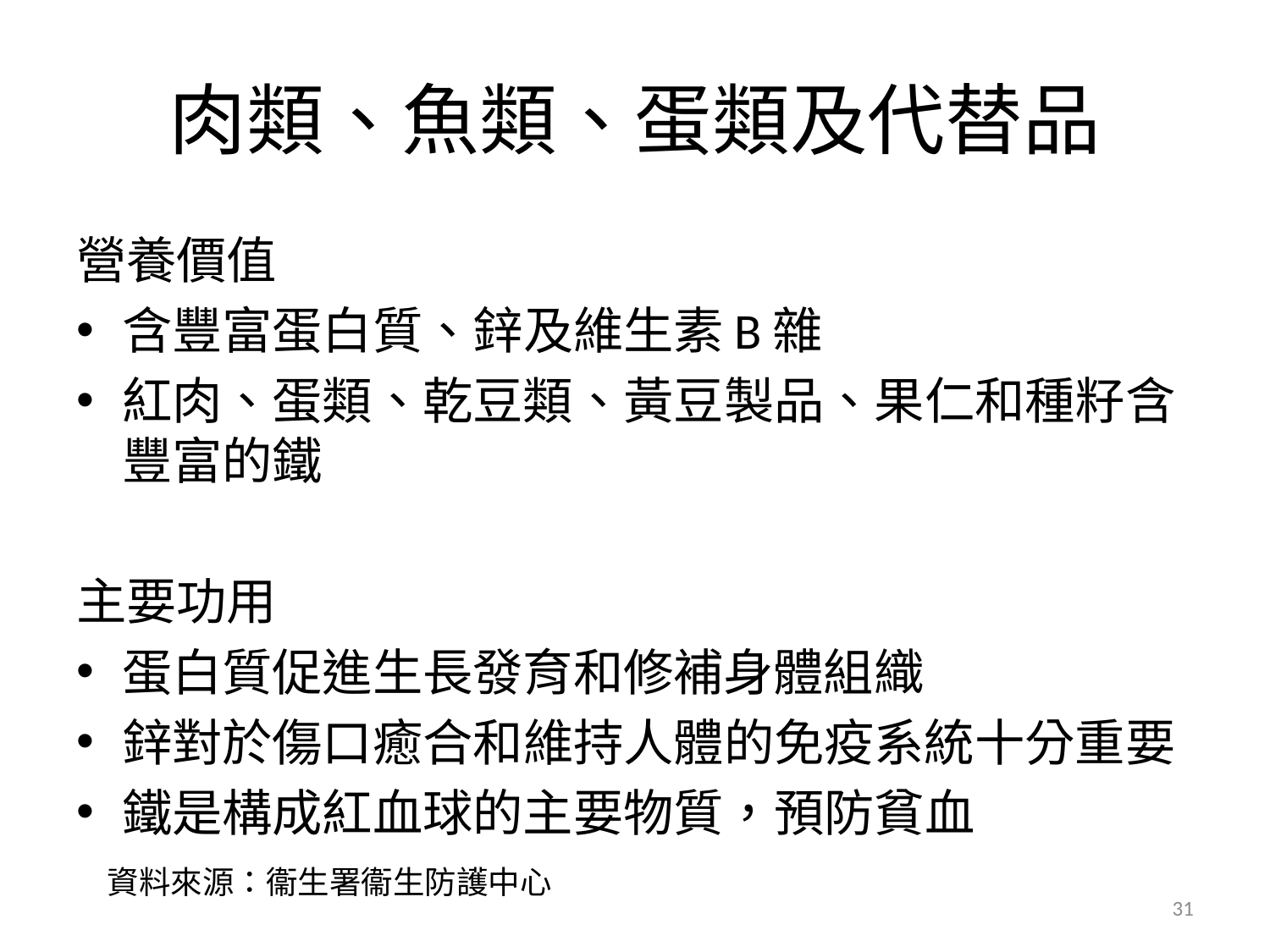

# 肉類、魚類、蛋類及代替品
營養價值
含豐富蛋白質、鋅及維生素B雜
紅肉、蛋類、乾豆類、黃豆製品、果仁和種籽含豐富的鐵

主要功用
蛋白質促進生長發育和修補身體組織
鋅對於傷口癒合和維持人體的免疫系統十分重要
鐵是構成紅血球的主要物質，預防貧血
資料來源：衞生署衞生防護中心
31